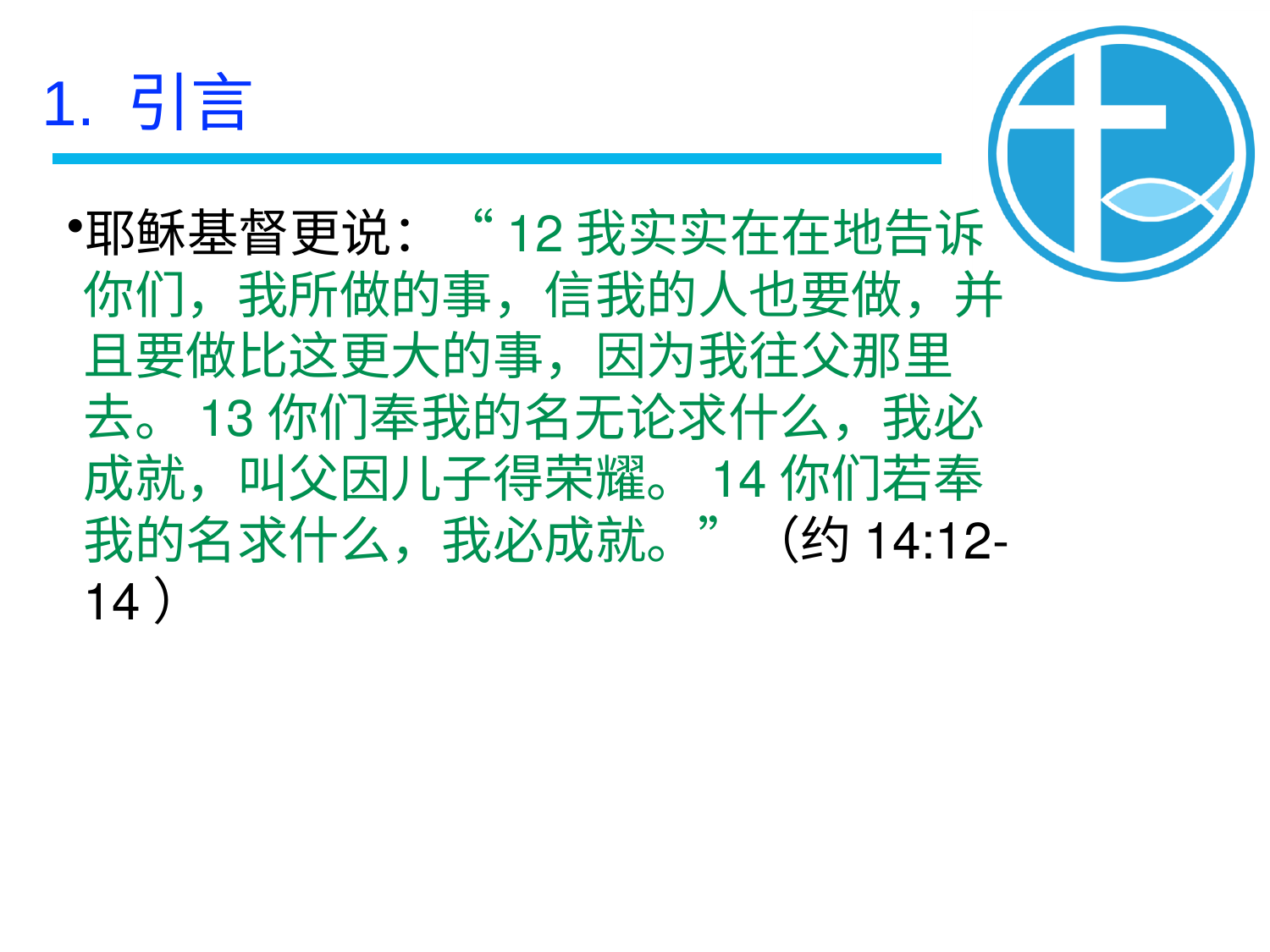

1. 引言
耶稣基督更说：“12我实实在在地告诉你们，我所做的事，信我的人也要做，并且要做比这更大的事，因为我往父那里去。13你们奉我的名无论求什么，我必成就，叫父因儿子得荣耀。14你们若奉我的名求什么，我必成就。”（约14:12-14）